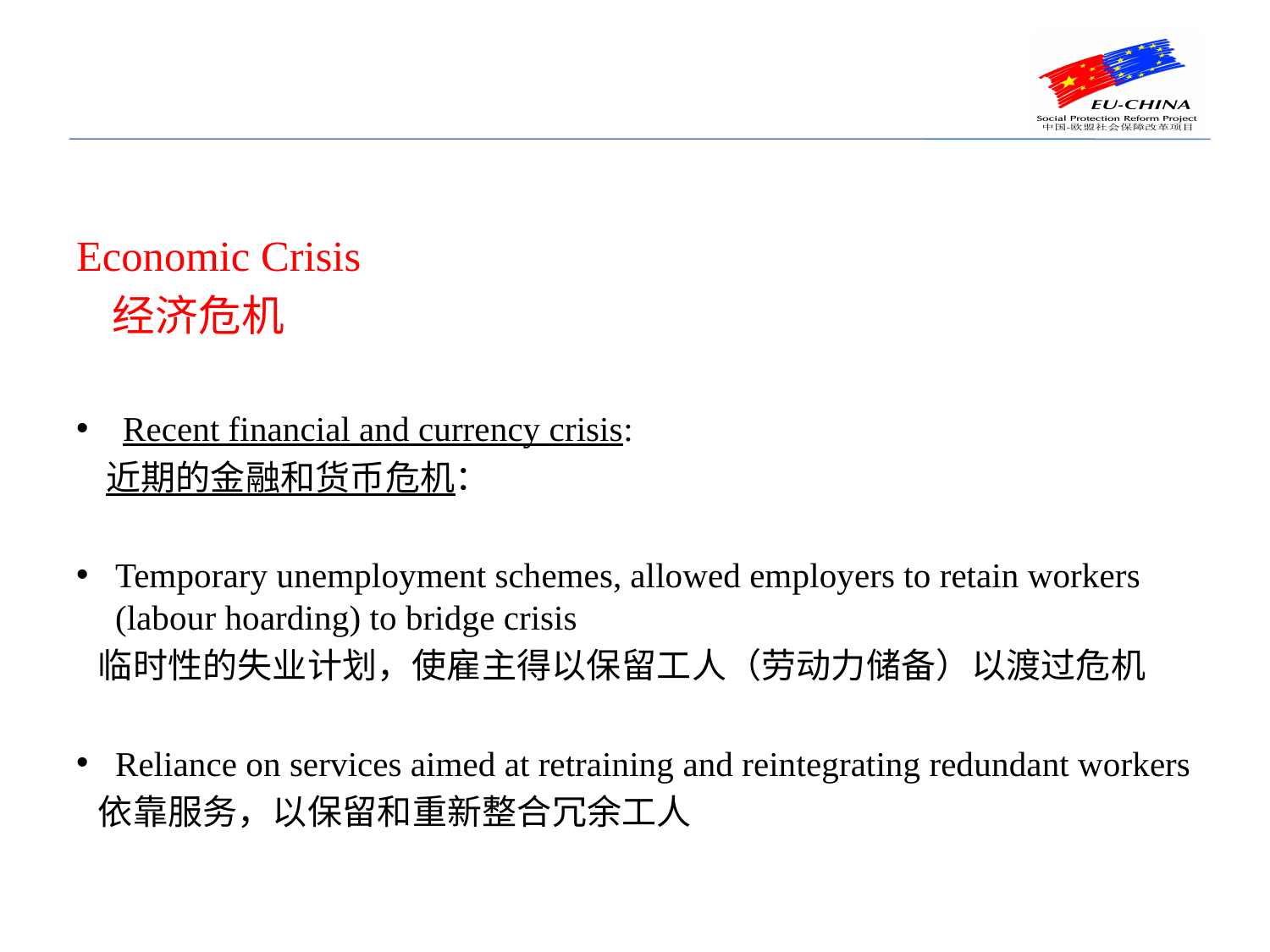

#
Economic Crisis
   经济危机

Recent financial and currency crisis:
   近期的金融和货币危机：

Temporary unemployment schemes, allowed employers to retain workers (labour hoarding) to bridge crisis
  临时性的失业计划，使雇主得以保留工人（劳动力储备）以渡过危机

Reliance on services aimed at retraining and reintegrating redundant workers
  依靠服务，以保留和重新整合冗余工人